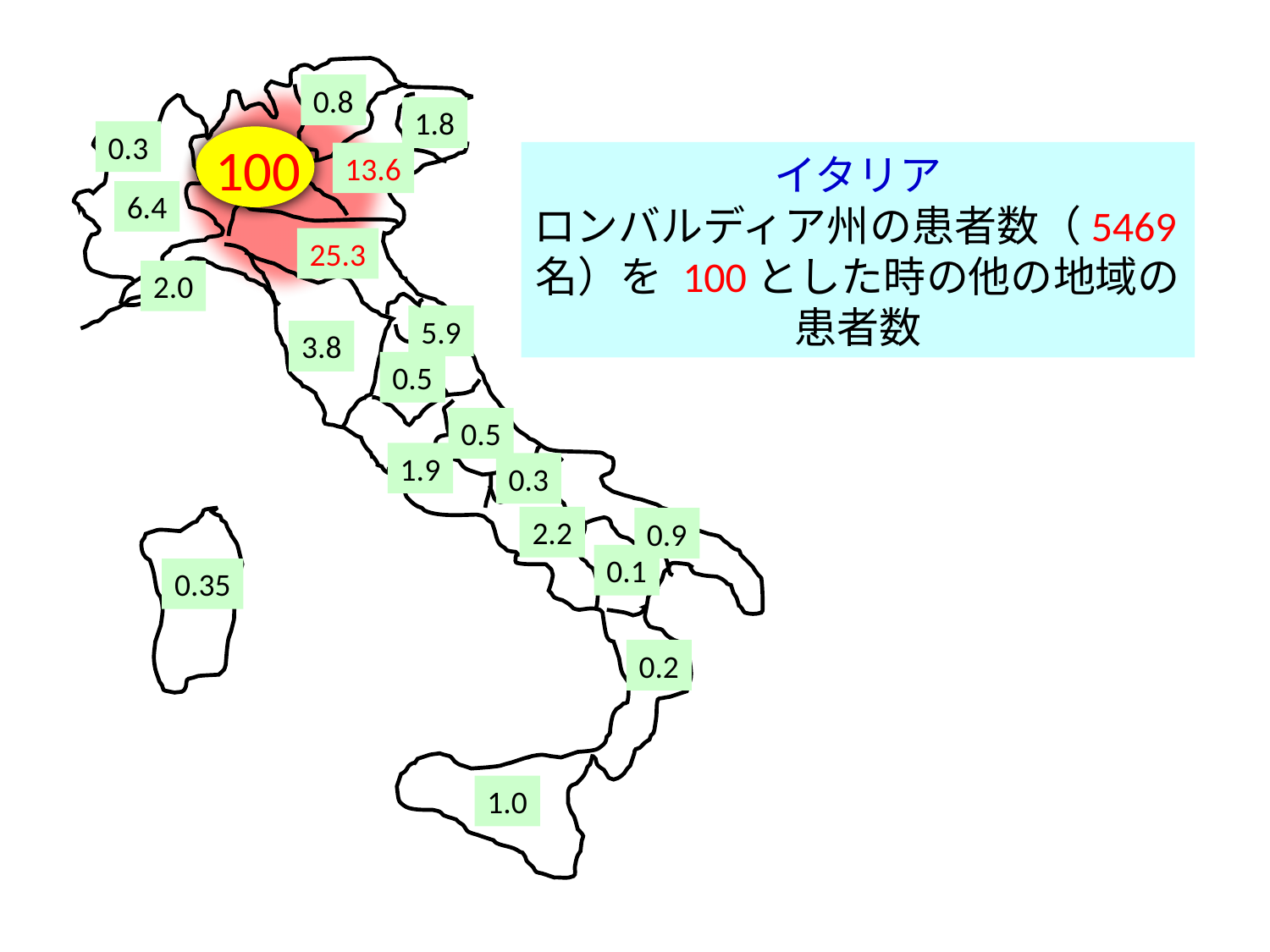

0.8

1.8
0.3

100

イタリア
ロンバルディア州の患者数（5469名）を 100とした時の他の地域の患者数
13.6
6.4

25.3

2.0

5.9
3.8

0.5

0.5
1.9
0.3

2.2

0.9

0.1
0.35

0.2
1.0